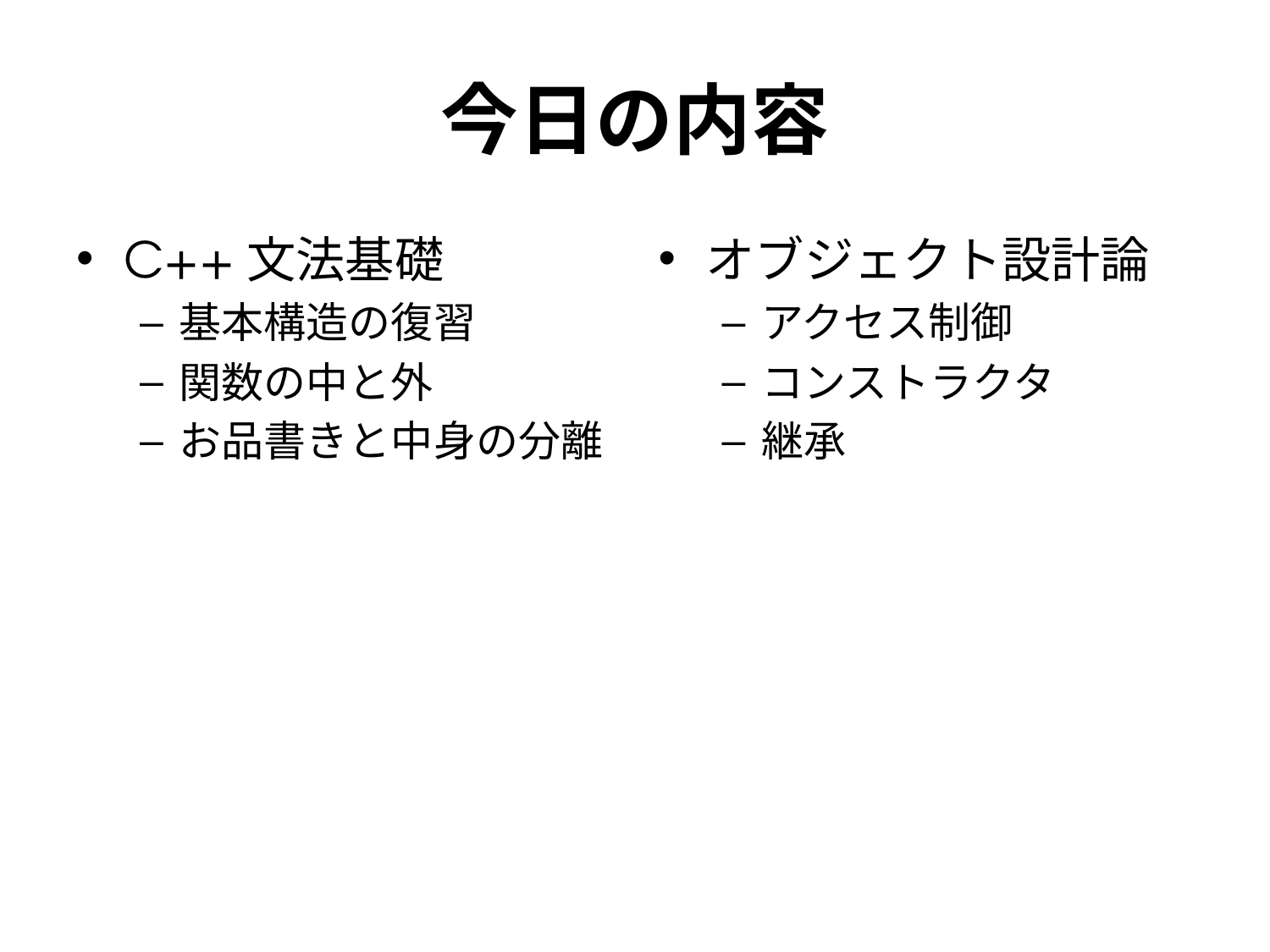

# 今日の内容
C++文法基礎
基本構造の復習
関数の中と外
お品書きと中身の分離

オブジェクト設計論
アクセス制御
コンストラクタ
継承